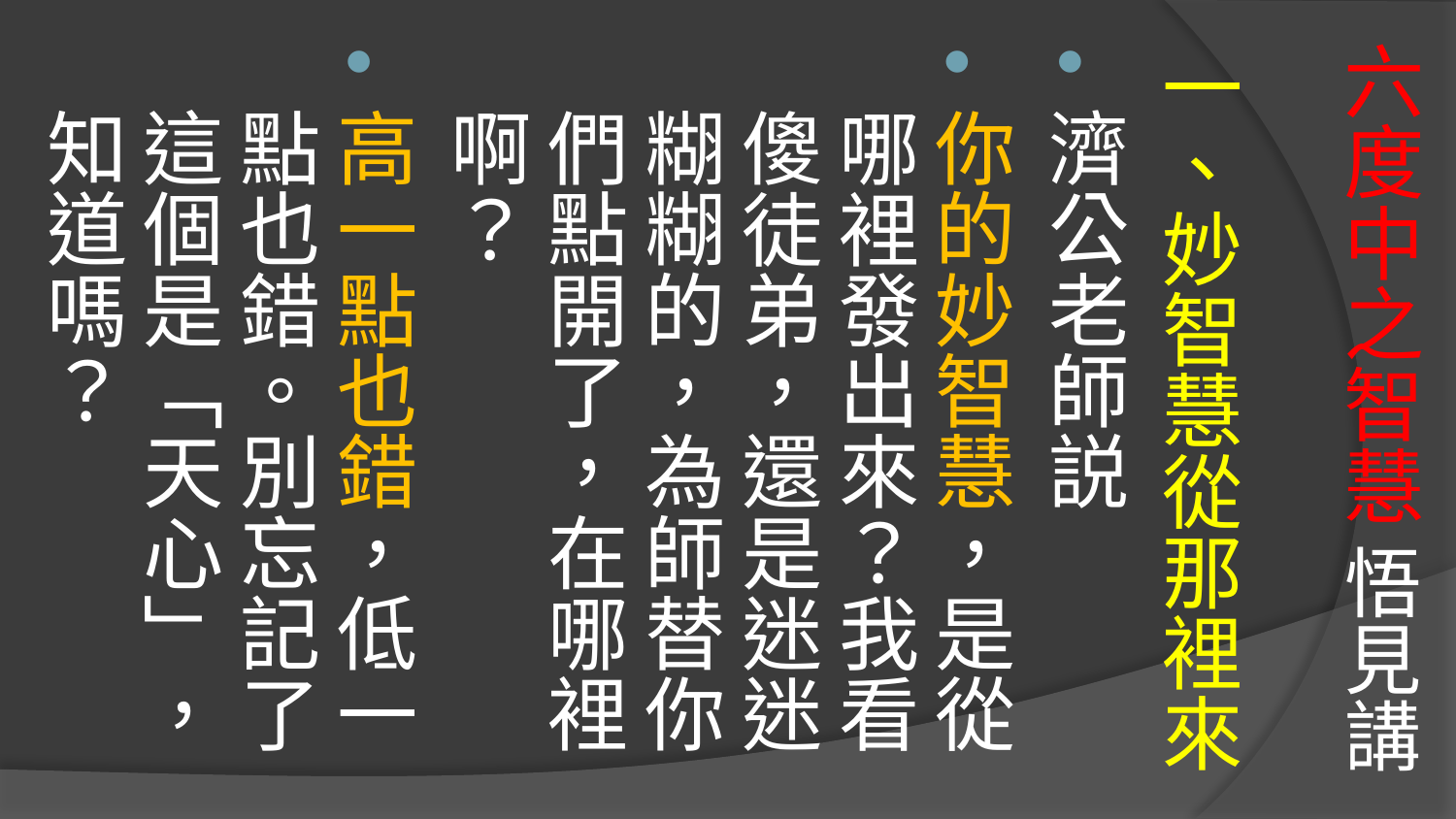

# 六度中之智慧 悟見講
一、妙智慧從那裡來
濟公老師説
你的妙智慧，是從哪裡發出來？我看傻徒弟，還是迷迷糊糊的，為師替你們點開了，在哪裡啊？
高一點也錯，低一點也錯。別忘記了這個是「天心」，知道嗎？